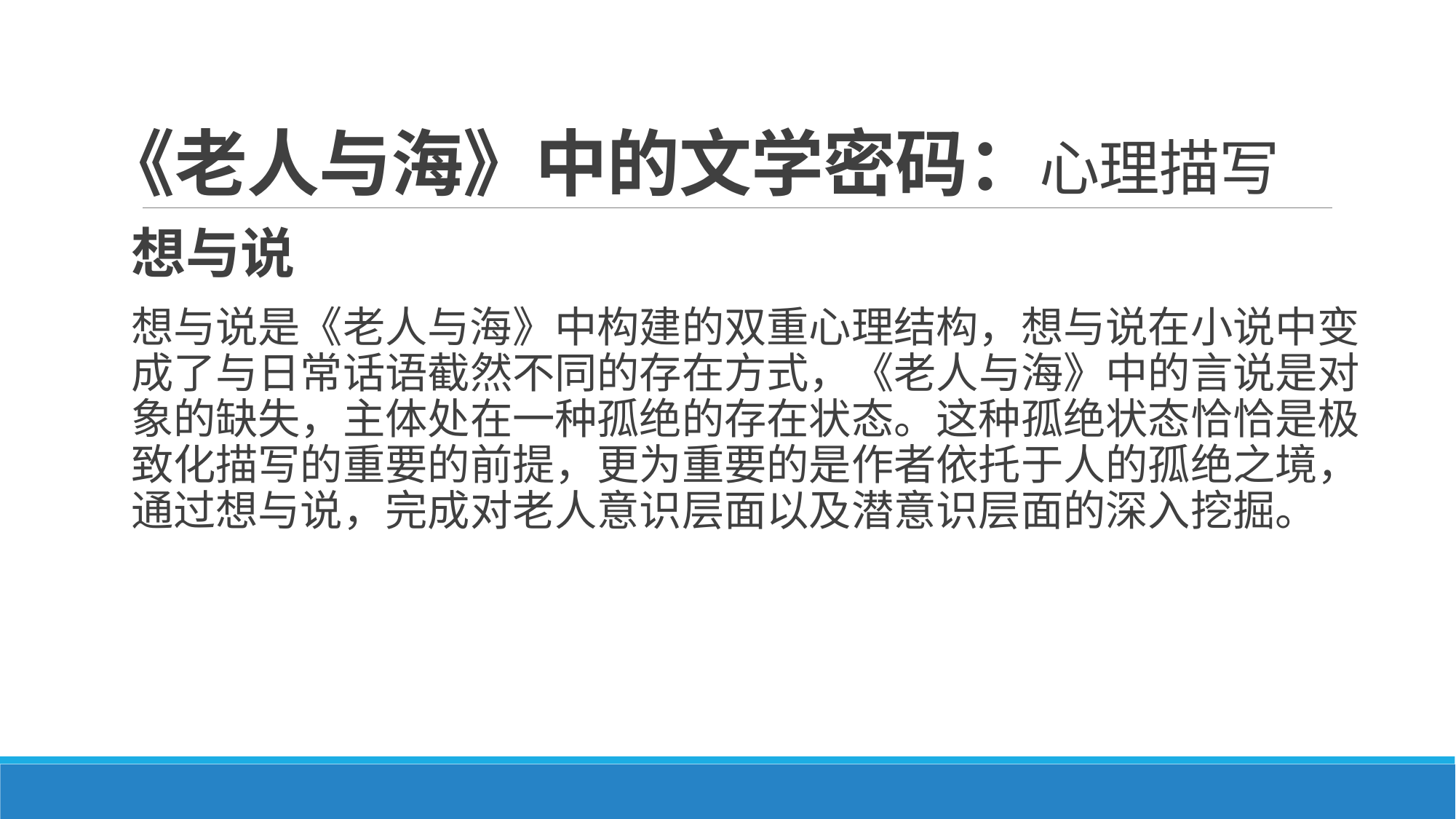

# 《老人与海》中的文学密码：心理描写
想与说
想与说是《老人与海》中构建的双重心理结构，想与说在小说中变成了与日常话语截然不同的存在方式，《老人与海》中的言说是对象的缺失，主体处在一种孤绝的存在状态。这种孤绝状态恰恰是极致化描写的重要的前提，更为重要的是作者依托于人的孤绝之境，通过想与说，完成对老人意识层面以及潜意识层面的深入挖掘。